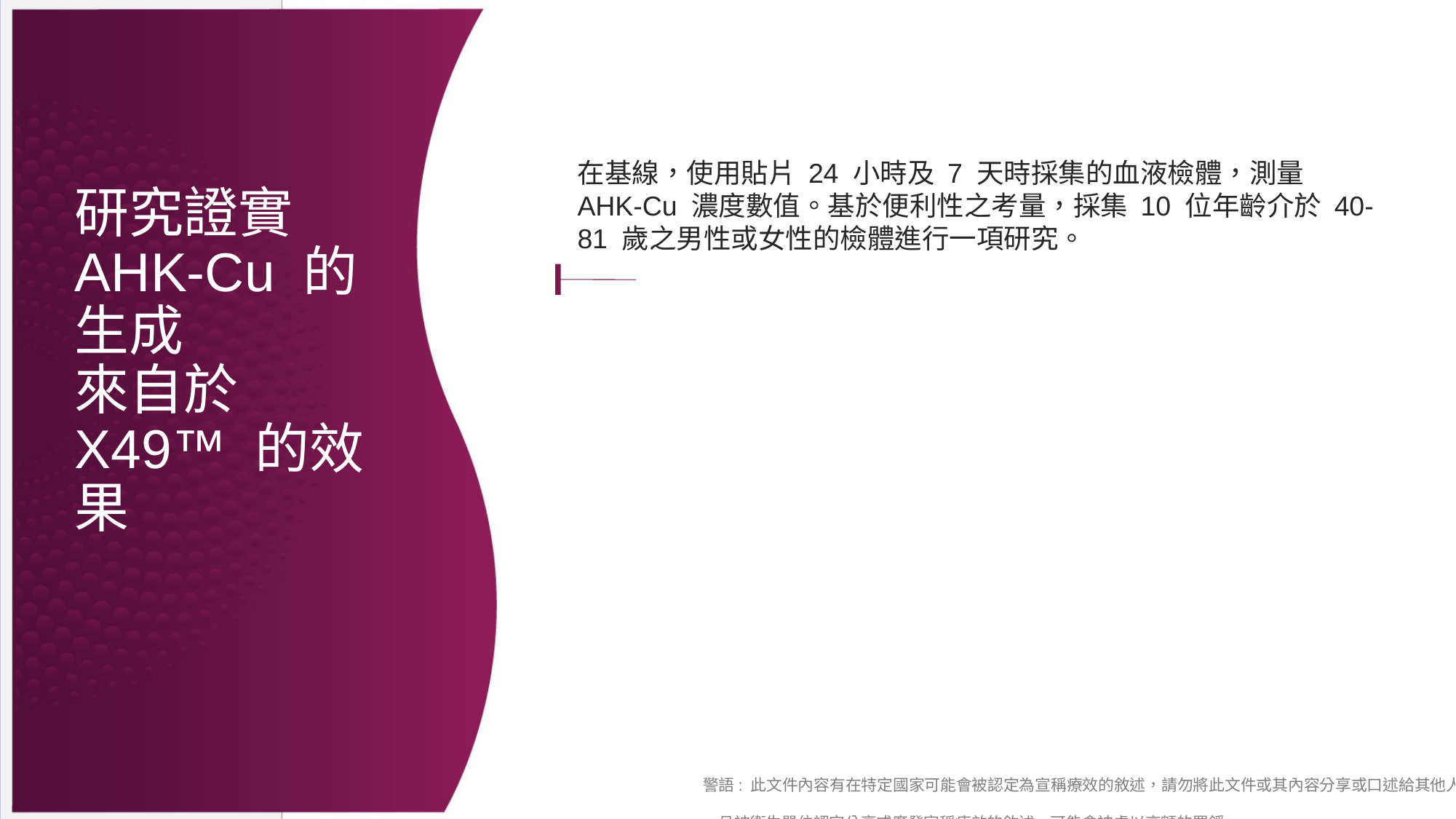

在基線，使用貼片 24 小時及 7 天時採集的血液檢體，測量 AHK-Cu 濃度數值。基於便利性之考量，採集 10 位年齡介於 40-81 歲之男性或女性的檢體進行一項研究。
研究證實 AHK-Cu 的生成
來自於 X49™ 的效果

警語: 此文件內容有在特定國家可能會被認定為宣稱療效的敘述，請勿將此文件或其內容分享或口述給其他人。
一旦被衛生單位認定分享或廣發宣稱療效的敘述，可能會被處以高額的罰鍰。